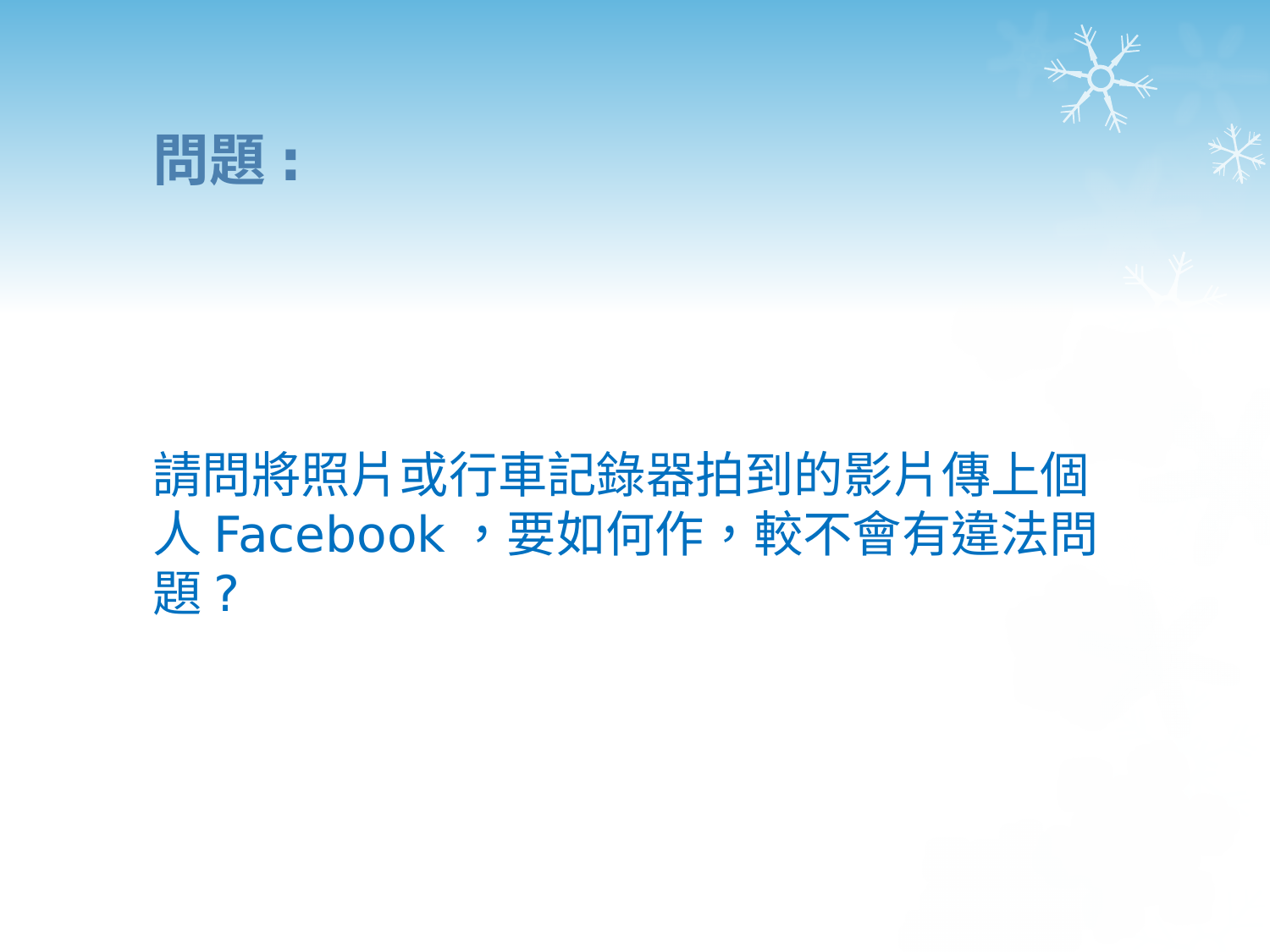

# 問題:
請問將照片或行車記錄器拍到的影片傳上個人Facebook，要如何作，較不會有違法問題?